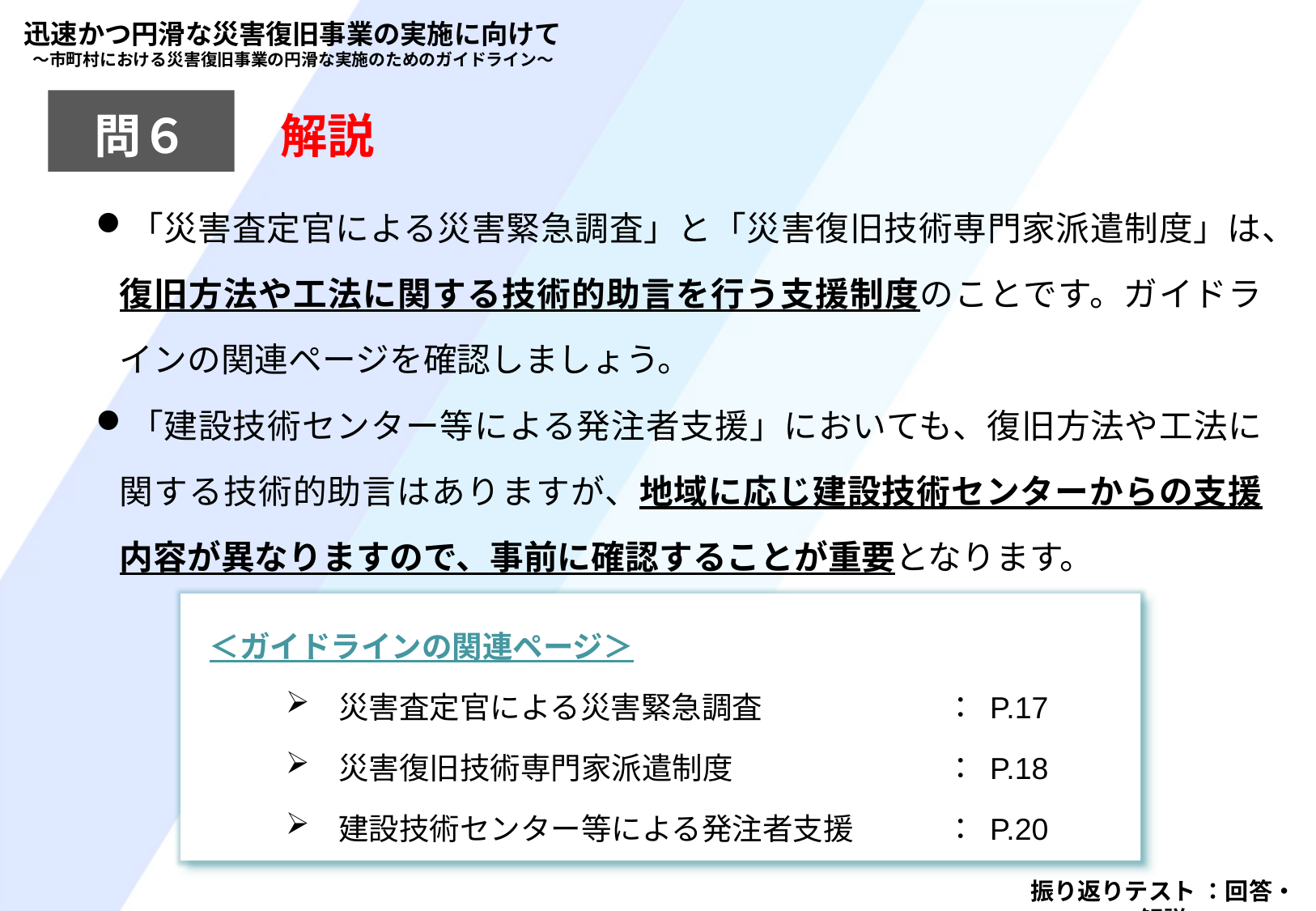

迅速かつ円滑な災害復旧事業の実施に向けて
～市町村における災害復旧事業の円滑な実施のためのガイドライン～
問６
解説
「災害査定官による災害緊急調査」と「災害復旧技術専門家派遣制度」は、復旧方法や工法に関する技術的助言を行う支援制度のことです。ガイドラインの関連ページを確認しましょう。
「建設技術センター等による発注者支援」においても、復旧方法や工法に関する技術的助言はありますが、地域に応じ建設技術センターからの支援内容が異なりますので、事前に確認することが重要となります。
＜ガイドラインの関連ページ＞
災害査定官による災害緊急調査		： P.17
災害復旧技術専門家派遣制度		： P.18
建設技術センター等による発注者支援	： P.20
振り返りテスト ：回答・解説